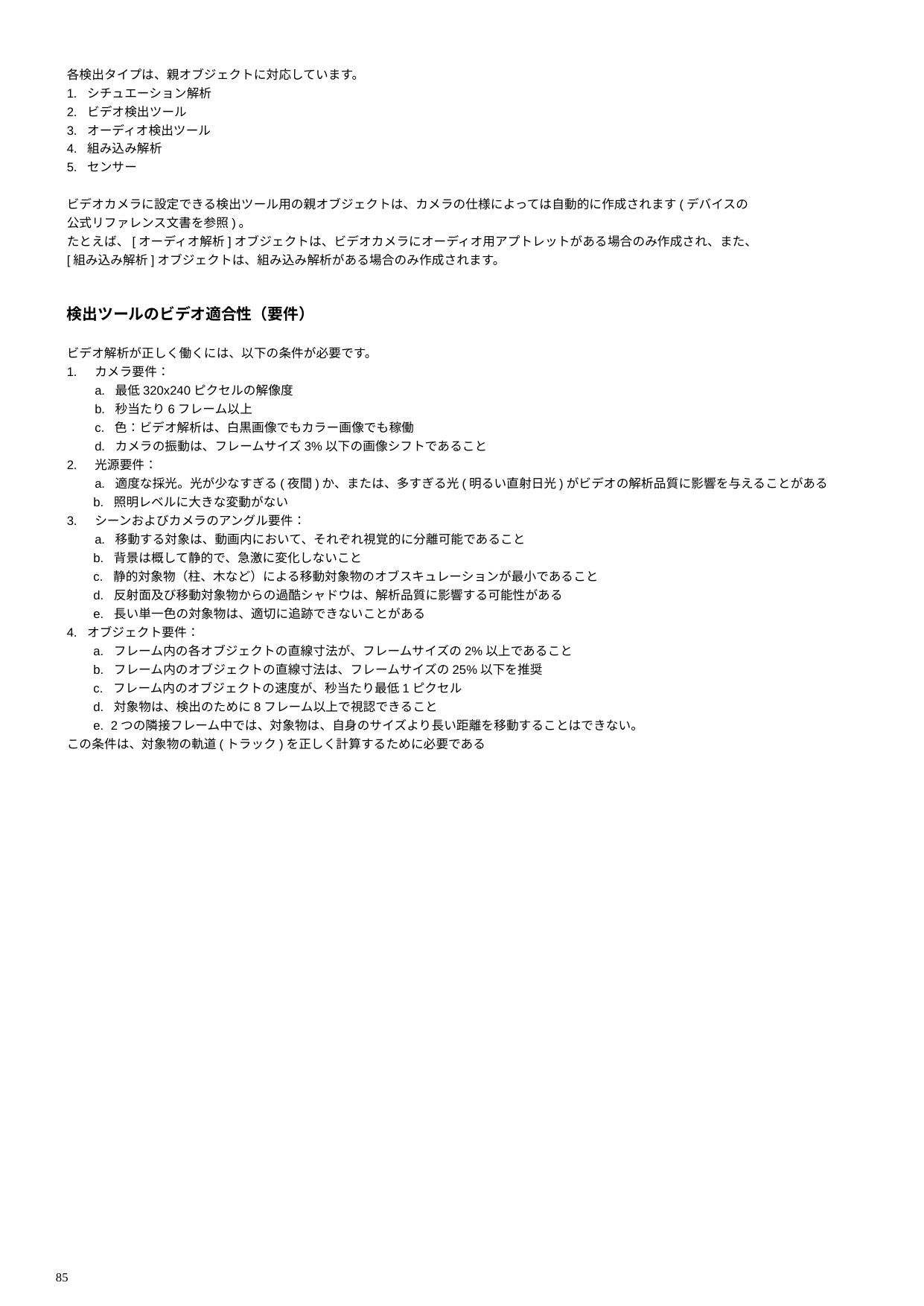

各検出タイプは、親オブジェクトに対応しています。
1.  シチュエーション解析
2.  ビデオ検出ツール
3.  オーディオ検出ツール
4.  組み込み解析
5.  センサー

ビデオカメラに設定できる検出ツール用の親オブジェクトは、カメラの仕様によっては自動的に作成されます(デバイスの
公式リファレンス文書を参照)。
たとえば、[オーディオ解析]オブジェクトは、ビデオカメラにオーディオ用アプトレットがある場合のみ作成され、また、
[組み込み解析]オブジェクトは、組み込み解析がある場合のみ作成されます。

検出ツールのビデオ適合性（要件）

ビデオ解析が正しく働くには、以下の条件が必要です。
カメラ要件：
	a.  最低320x240ピクセルの解像度
	b.  秒当たり6フレーム以上
	c.  色：ビデオ解析は、白黒画像でもカラー画像でも稼働
	d.  カメラの振動は、フレームサイズ3%以下の画像シフトであること
光源要件：
	a.  適度な採光。光が少なすぎる(夜間)か、または、多すぎる光(明るい直射日光)がビデオの解析品質に影響を与えることがある
　    b.  照明レベルに大きな変動がない
シーンおよびカメラのアングル要件：
	a.  移動する対象は、動画内において、それぞれ視覚的に分離可能であること
　    b.  背景は概して静的で、急激に変化しないこと
　    c.  静的対象物（柱、木など）による移動対象物のオブスキュレーションが最小であること
　    d.  反射面及び移動対象物からの過酷シャドウは、解析品質に影響する可能性がある
　    e.  長い単一色の対象物は、適切に追跡できないことがある
4.  オブジェクト要件：
　    a.  フレーム内の各オブジェクトの直線寸法が、フレームサイズの2%以上であること
　    b.  フレーム内のオブジェクトの直線寸法は、フレームサイズの25%以下を推奨
　    c.  フレーム内のオブジェクトの速度が、秒当たり最低1ピクセル
　    d.  対象物は、検出のために8フレーム以上で視認できること
　    e.  2つの隣接フレーム中では、対象物は、自身のサイズより長い距離を移動することはできない。
この条件は、対象物の軌道(トラック)を正しく計算するために必要である
85